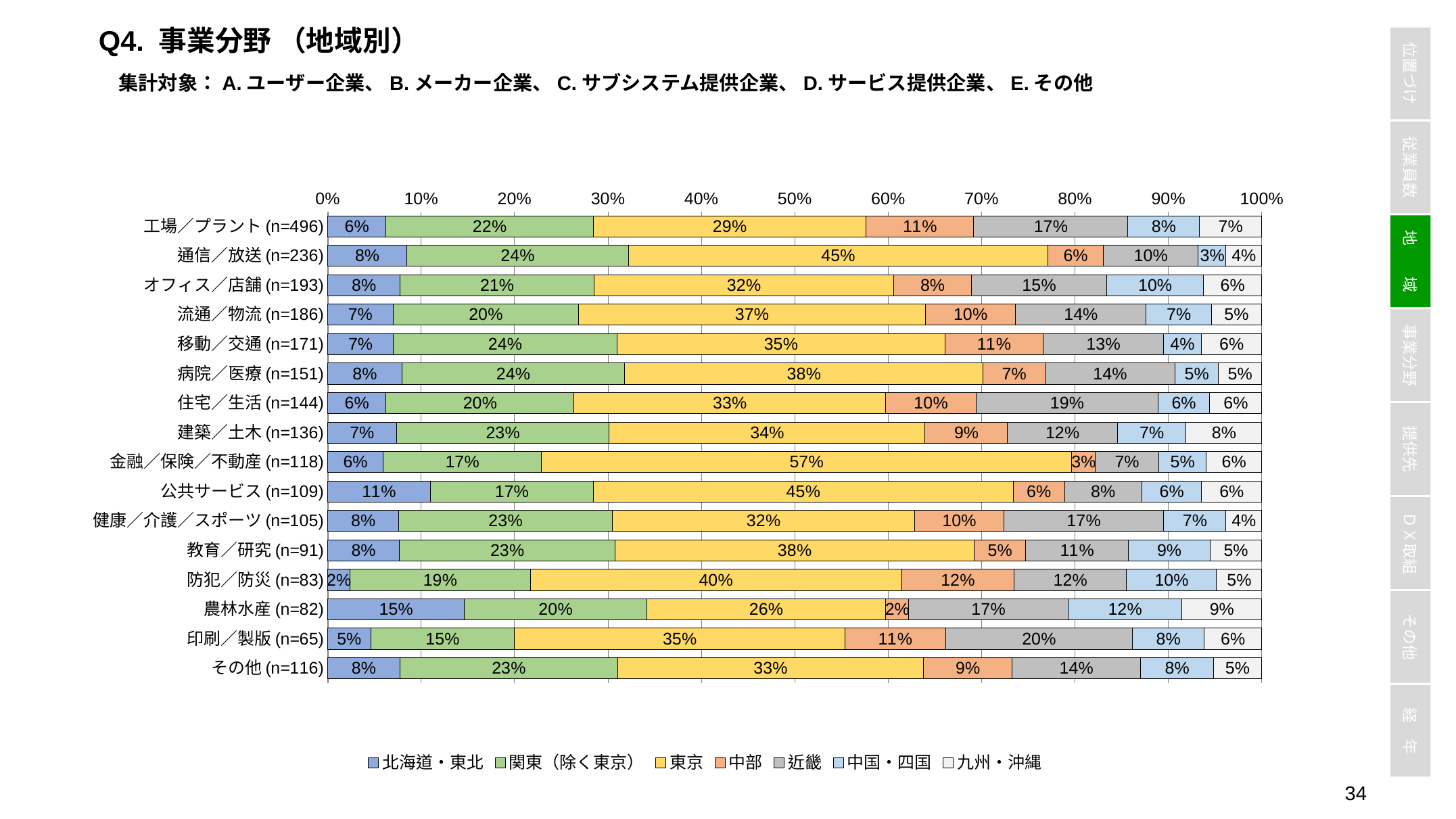

Q4. 事業分野 （地域別）
集計対象：A.ユーザー企業、B.メーカー企業、C.サブシステム提供企業、D.サービス提供企業、E.その他

### Chart

| Category | 北海道・東北 | 関東（除く東京） | 東京 | 中部 | 近畿 | 中国・四国 | 九州・沖縄 |
|---|---|---|---|---|---|---|---|
| 工場／プラント(n=496) | 0.0625 | 0.2217741935483871 | 0.2923387096774194 | 0.11491935483870967 | 0.16532258064516128 | 0.07661290322580645 | 0.06653225806451613 |
| 通信／放送(n=236) | 0.0847457627118644 | 0.23728813559322035 | 0.4491525423728814 | 0.059322033898305086 | 0.1016949152542373 | 0.029661016949152543 | 0.038135593220338986 |
| オフィス／店舗(n=193) | 0.07772020725388601 | 0.20725388601036268 | 0.32124352331606215 | 0.08290155440414508 | 0.14507772020725387 | 0.10362694300518134 | 0.06217616580310881 |
| 流通／物流(n=186) | 0.06989247311827956 | 0.1989247311827957 | 0.3709677419354839 | 0.0967741935483871 | 0.13978494623655913 | 0.06989247311827956 | 0.053763440860215055 |
| 移動／交通(n=171) | 0.07017543859649122 | 0.23976608187134502 | 0.3508771929824561 | 0.10526315789473684 | 0.1286549707602339 | 0.04093567251461988 | 0.06432748538011696 |
| 病院／医療(n=151) | 0.07947019867549669 | 0.23841059602649006 | 0.3841059602649007 | 0.06622516556291391 | 0.1390728476821192 | 0.046357615894039736 | 0.046357615894039736 |
| 住宅／生活(n=144) | 0.0625 | 0.2013888888888889 | 0.3333333333333333 | 0.09722222222222222 | 0.19444444444444445 | 0.05555555555555555 | 0.05555555555555555 |
| 建築／土木(n=136) | 0.07352941176470588 | 0.22794117647058823 | 0.3382352941176471 | 0.08823529411764706 | 0.11764705882352941 | 0.07352941176470588 | 0.08088235294117647 |
| 金融／保険／不動産(n=118) | 0.059322033898305086 | 0.1694915254237288 | 0.5677966101694916 | 0.025423728813559324 | 0.06779661016949153 | 0.05084745762711865 | 0.059322033898305086 |
| 公共サービス(n=109) | 0.11009174311926606 | 0.1743119266055046 | 0.44954128440366975 | 0.05504587155963303 | 0.08256880733944955 | 0.06422018348623854 | 0.06422018348623854 |
| 健康／介護／スポーツ(n=105) | 0.0761904761904762 | 0.22857142857142856 | 0.3238095238095238 | 0.09523809523809523 | 0.17142857142857143 | 0.06666666666666667 | 0.0380952380952381 |
| 教育／研究(n=91) | 0.07692307692307693 | 0.23076923076923078 | 0.38461538461538464 | 0.054945054945054944 | 0.10989010989010989 | 0.08791208791208792 | 0.054945054945054944 |
| 防犯／防災(n=83) | 0.024096385542168676 | 0.1927710843373494 | 0.39759036144578314 | 0.12048192771084337 | 0.12048192771084337 | 0.0963855421686747 | 0.04819277108433735 |
| 農林水産(n=82) | 0.14634146341463414 | 0.1951219512195122 | 0.25609756097560976 | 0.024390243902439025 | 0.17073170731707318 | 0.12195121951219512 | 0.08536585365853659 |
| 印刷／製版(n=65) | 0.046153846153846156 | 0.15384615384615385 | 0.35384615384615387 | 0.1076923076923077 | 0.2 | 0.07692307692307693 | 0.06153846153846154 |
| その他(n=116) | 0.07758620689655173 | 0.23275862068965517 | 0.3275862068965517 | 0.09482758620689655 | 0.13793103448275862 | 0.07758620689655173 | 0.05172413793103448 |
34